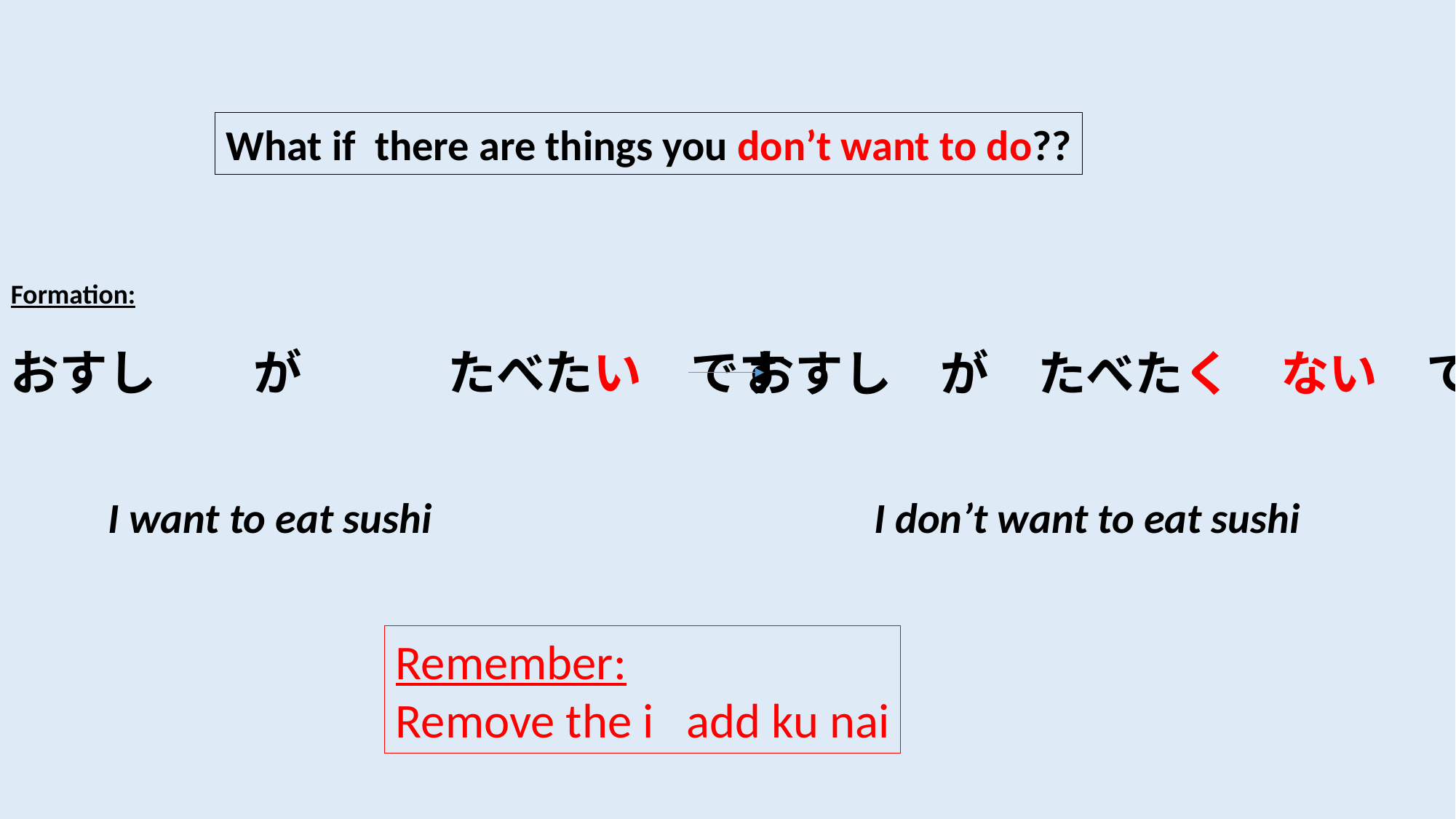

What if  there are things you don’t want to do??
Formation:

おすし　　が　　　たべたい　です
おすし　が　たべたく　ない　です
I want to eat sushi
I don’t want to eat sushi
Remember:
Remove the i   add ku nai